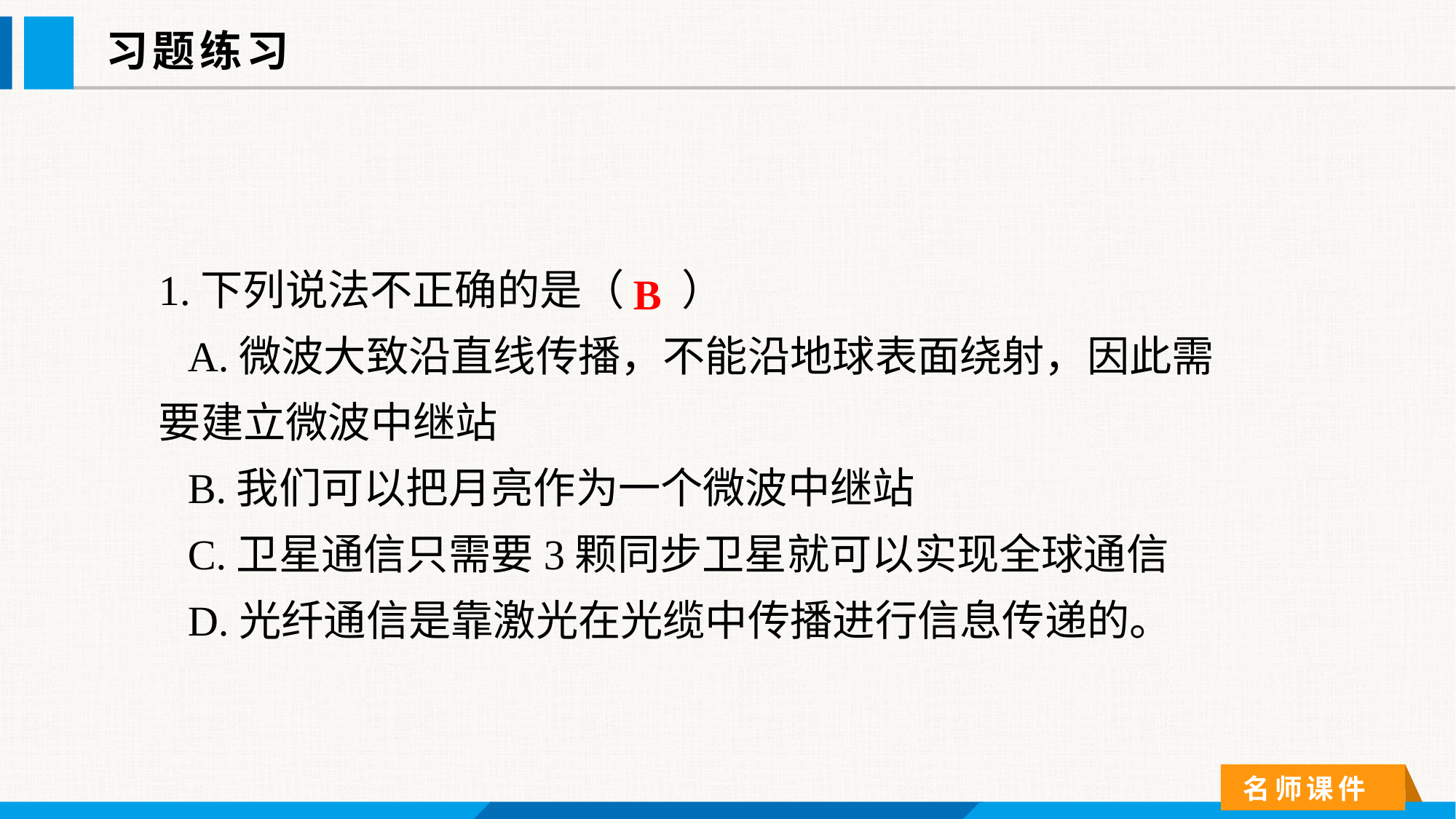

习题练习
1.下列说法不正确的是（      ）
  A.微波大致沿直线传播，不能沿地球表面绕射，因此需要建立微波中继站
  B.我们可以把月亮作为一个微波中继站
  C.卫星通信只需要3颗同步卫星就可以实现全球通信
  D.光纤通信是靠激光在光缆中传播进行信息传递的。
 B